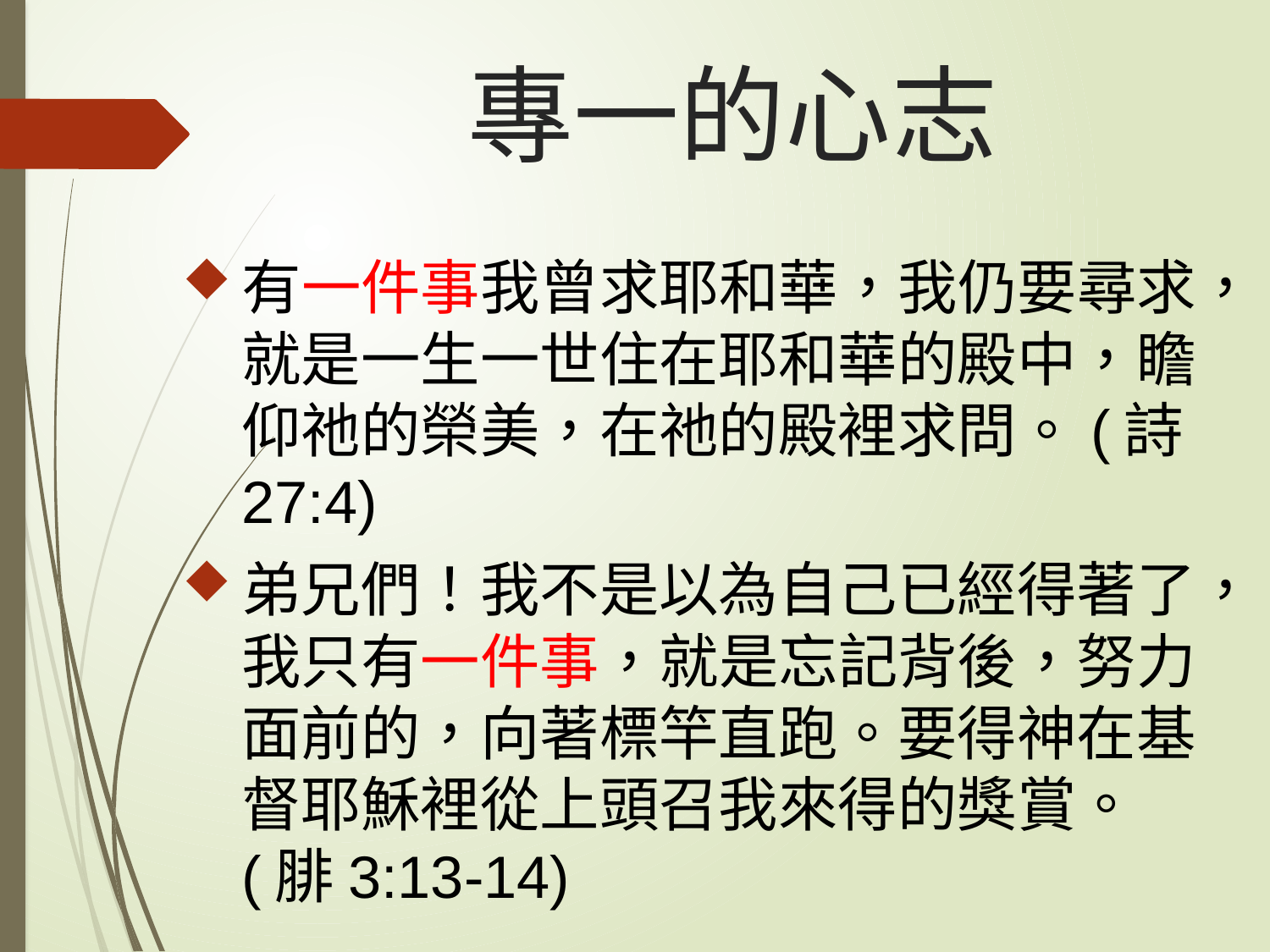

# 專一的心志
有一件事我曾求耶和華，我仍要尋求，就是一生一世住在耶和華的殿中，瞻仰祂的榮美，在祂的殿裡求問。(詩27:4)
弟兄們！我不是以為自己已經得著了，我只有一件事，就是忘記背後，努力面前的，向著標竿直跑。要得神在基督耶穌裡從上頭召我來得的獎賞。(腓3:13-14)